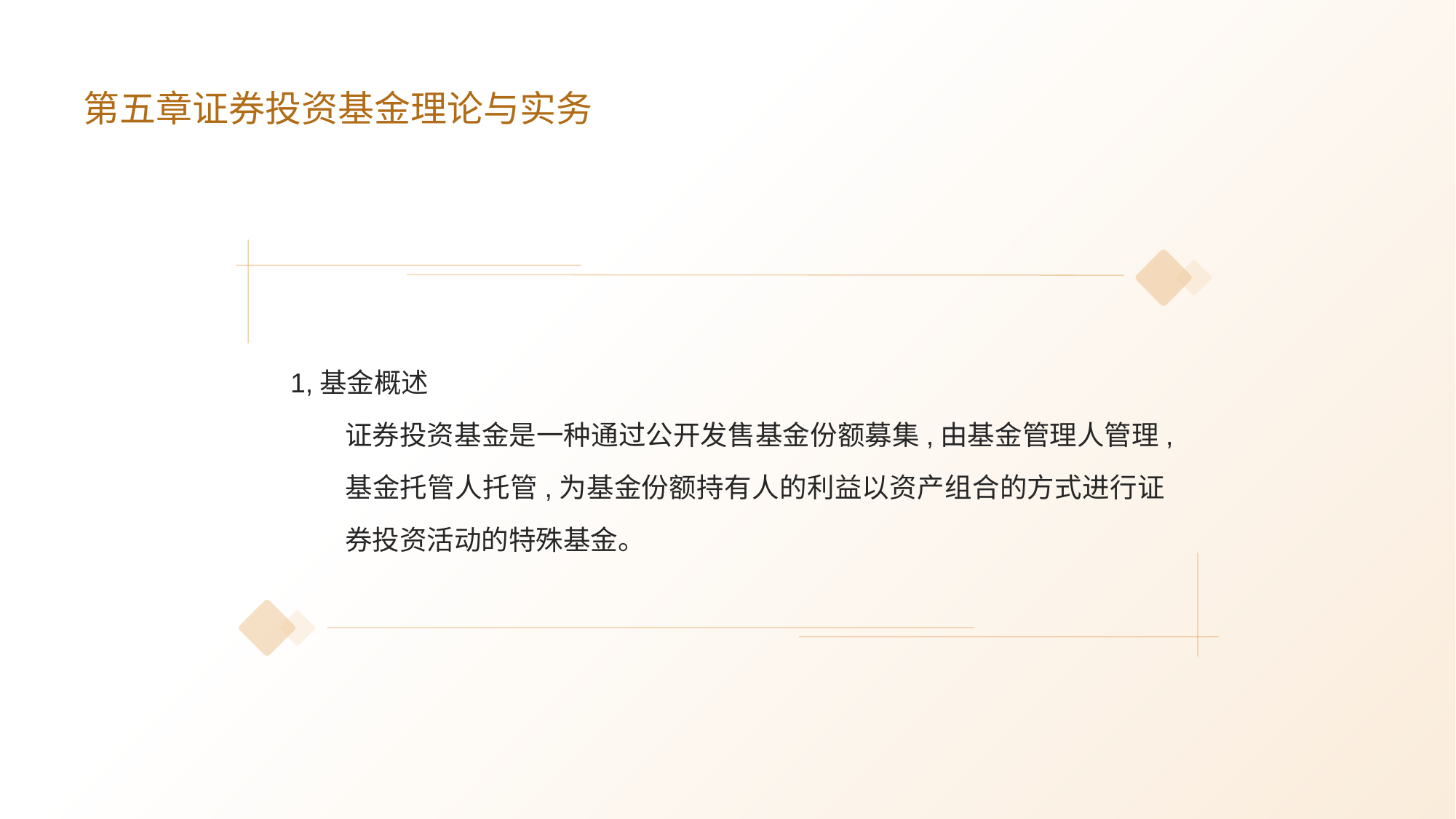

# 第五章证券投资基金理论与实务

1,基金概述
证券投资基金是一种通过公开发售基金份额募集,由基金管理人管理,基金托管人托管,为基金份额持有人的利益以资产组合的方式进行证券投资活动的特殊基金。